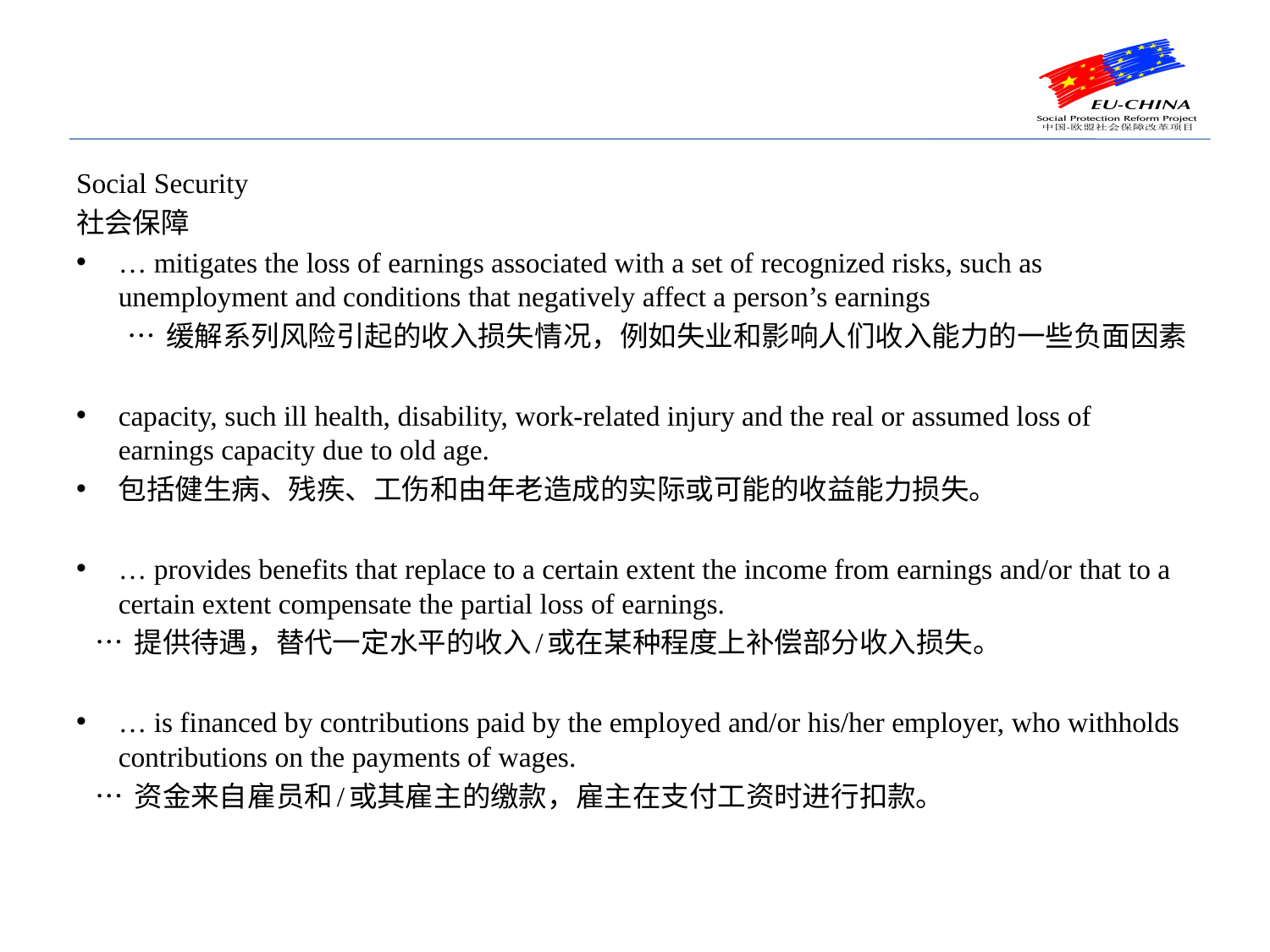

#
Social Security
社会保障
… mitigates the loss of earnings associated with a set of recognized risks, such as unemployment and conditions that negatively affect a person’s earnings
        … 缓解系列风险引起的收入损失情况，例如失业和影响人们收入能力的一些负面因素

capacity, such ill health, disability, work-related injury and the real or assumed loss of earnings capacity due to old age.
包括健生病、残疾、工伤和由年老造成的实际或可能的收益能力损失。

… provides benefits that replace to a certain extent the income from earnings and/or that to a certain extent compensate the partial loss of earnings.
   … 提供待遇，替代一定水平的收入/或在某种程度上补偿部分收入损失。

… is financed by contributions paid by the employed and/or his/her employer, who withholds contributions on the payments of wages.
   … 资金来自雇员和/或其雇主的缴款，雇主在支付工资时进行扣款。